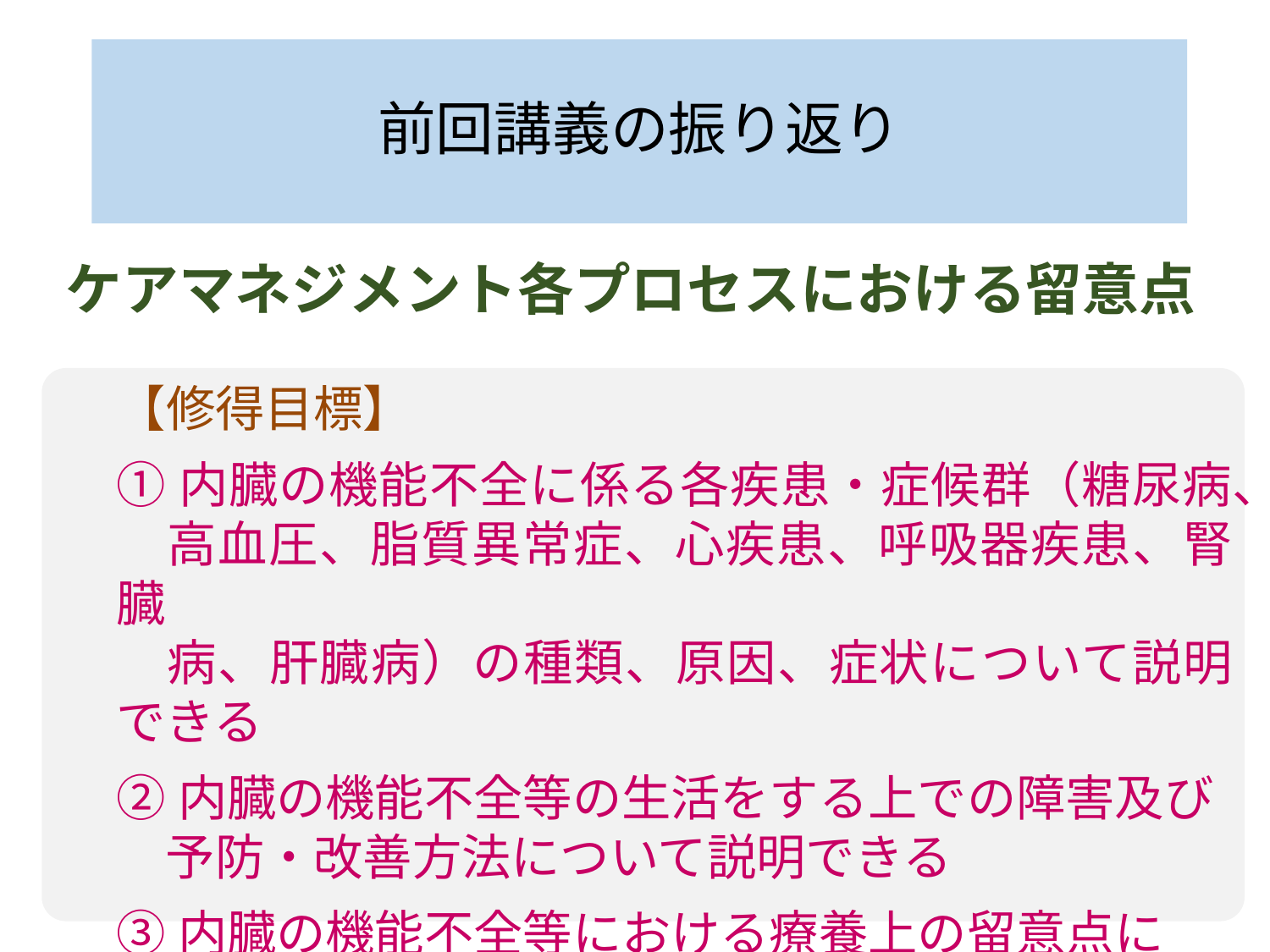

# 前回講義の振り返り
ケアマネジメント各プロセスにおける留意点
【修得目標】

①内臓の機能不全に係る各疾患・症候群（糖尿病、
　高血圧、脂質異常症、心疾患、呼吸器疾患、腎臓
　病、肝臓病）の種類、原因、症状について説明できる

②内臓の機能不全等の生活をする上での障害及び
　予防・改善方法について説明できる

③内臓の機能不全等における療養上の留意点に
　ついて説明できる
5